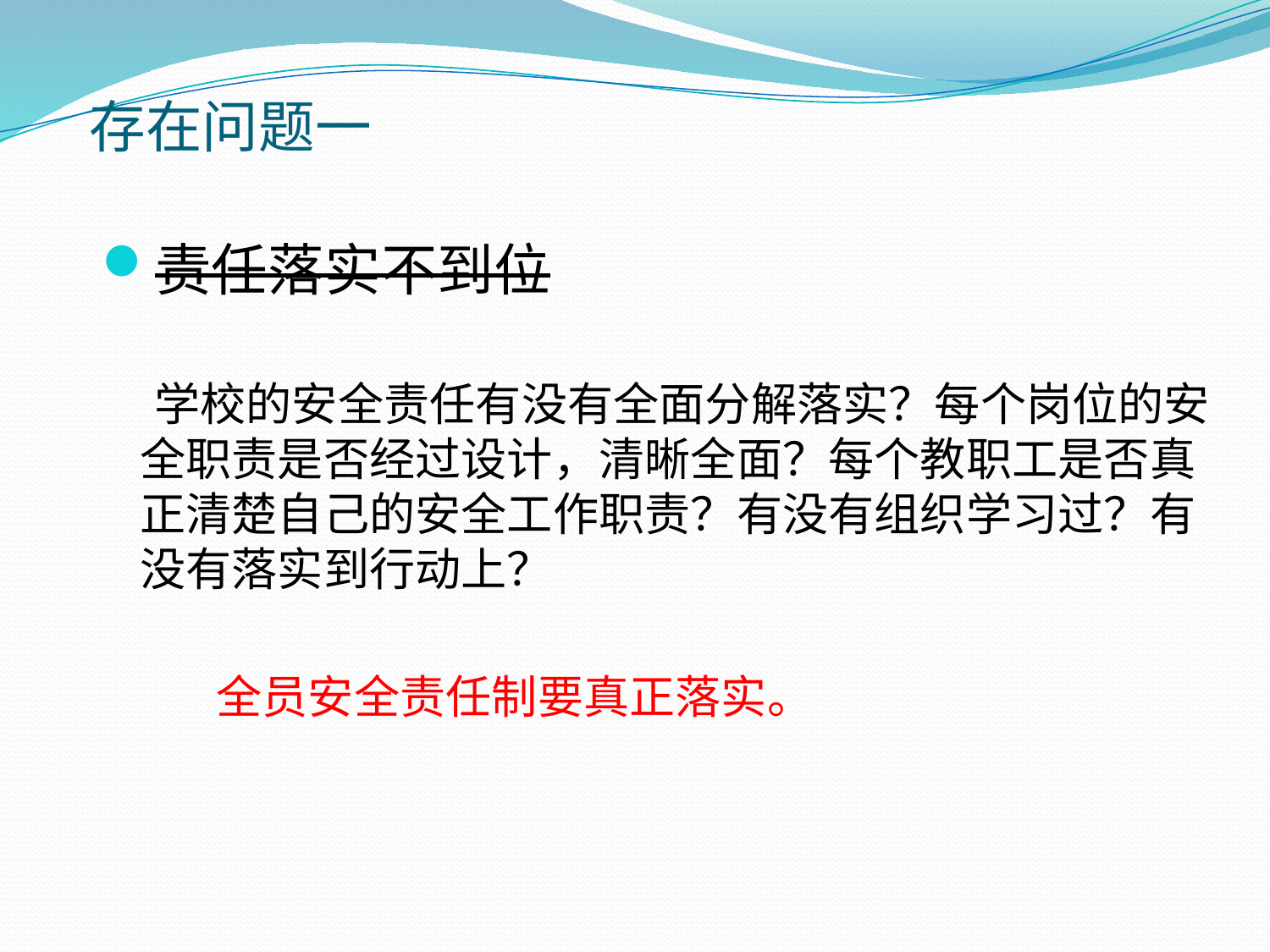

# 存在问题一
责任落实不到位

    学校的安全责任有没有全面分解落实？每个岗位的安全职责是否经过设计，清晰全面？每个教职工是否真正清楚自己的安全工作职责？有没有组织学习过？有没有落实到行动上？

          全员安全责任制要真正落实。